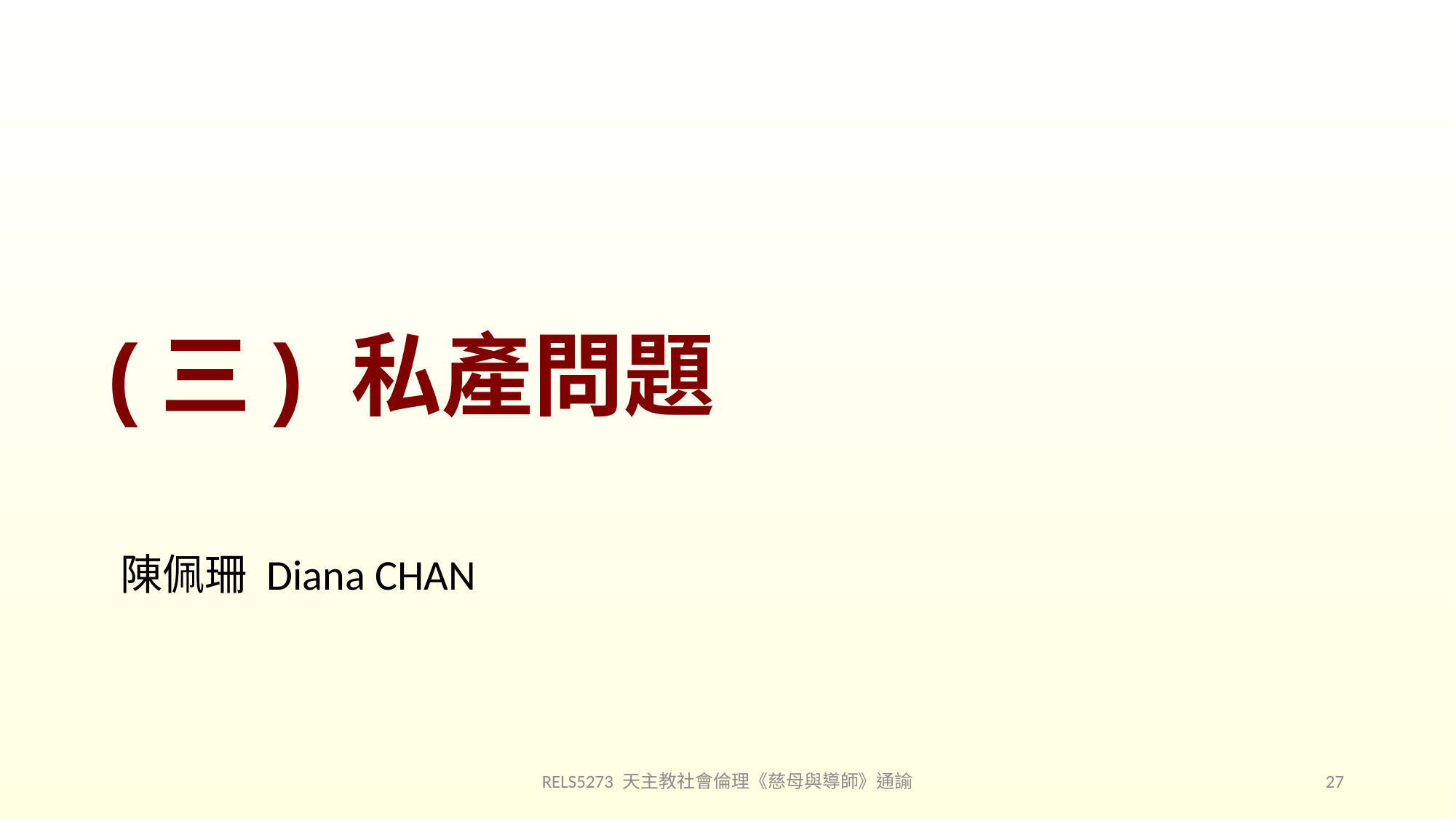

# (三) 私產問題
陳佩珊 Diana CHAN

RELS5273 天主教社會倫理《慈母與導師》通諭
27